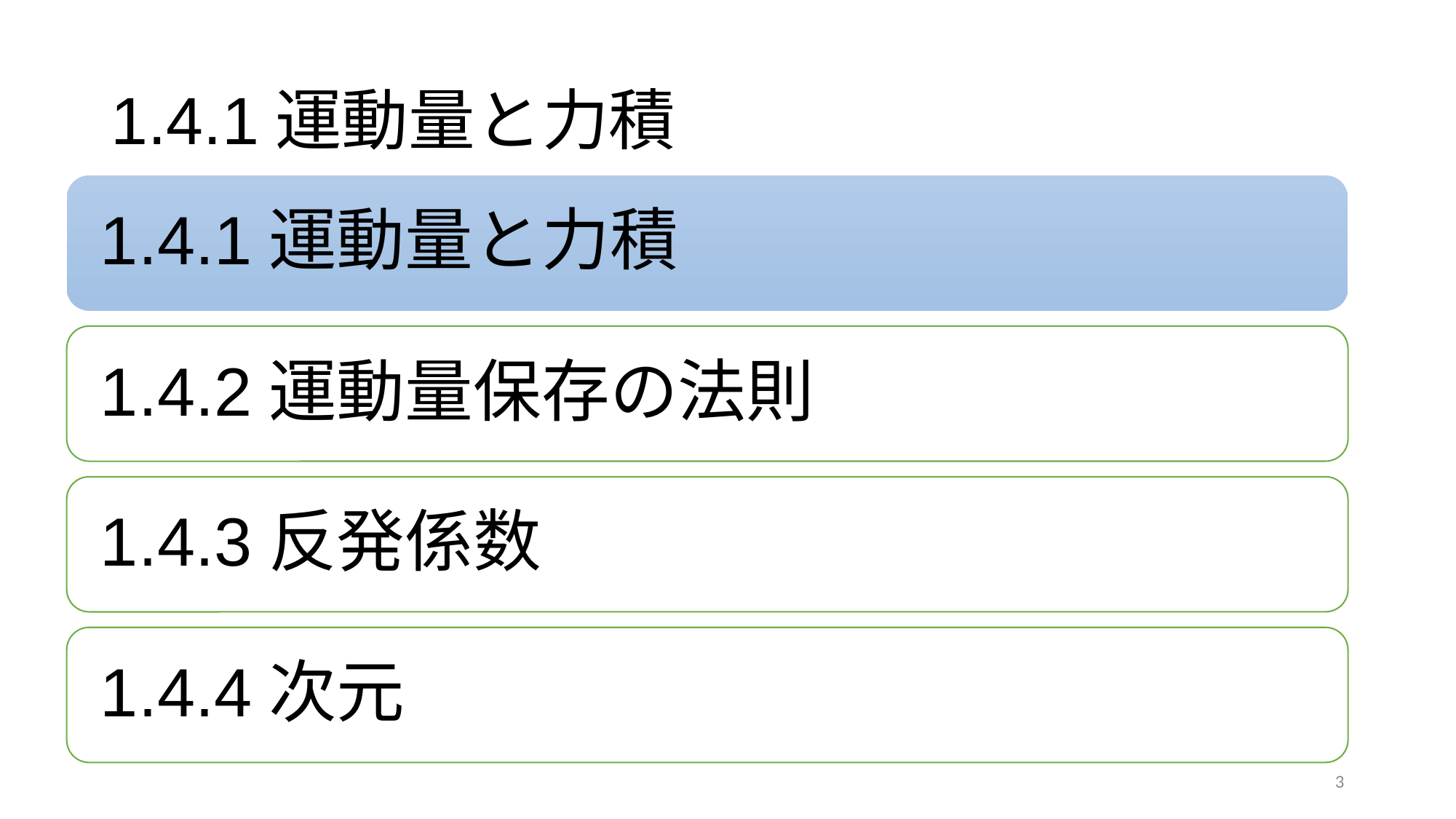

# 1.4.1運動量と力積
1.4.1運動量と力積
1.4.2運動量保存の法則
1.4.3反発係数
1.4.4次元
3